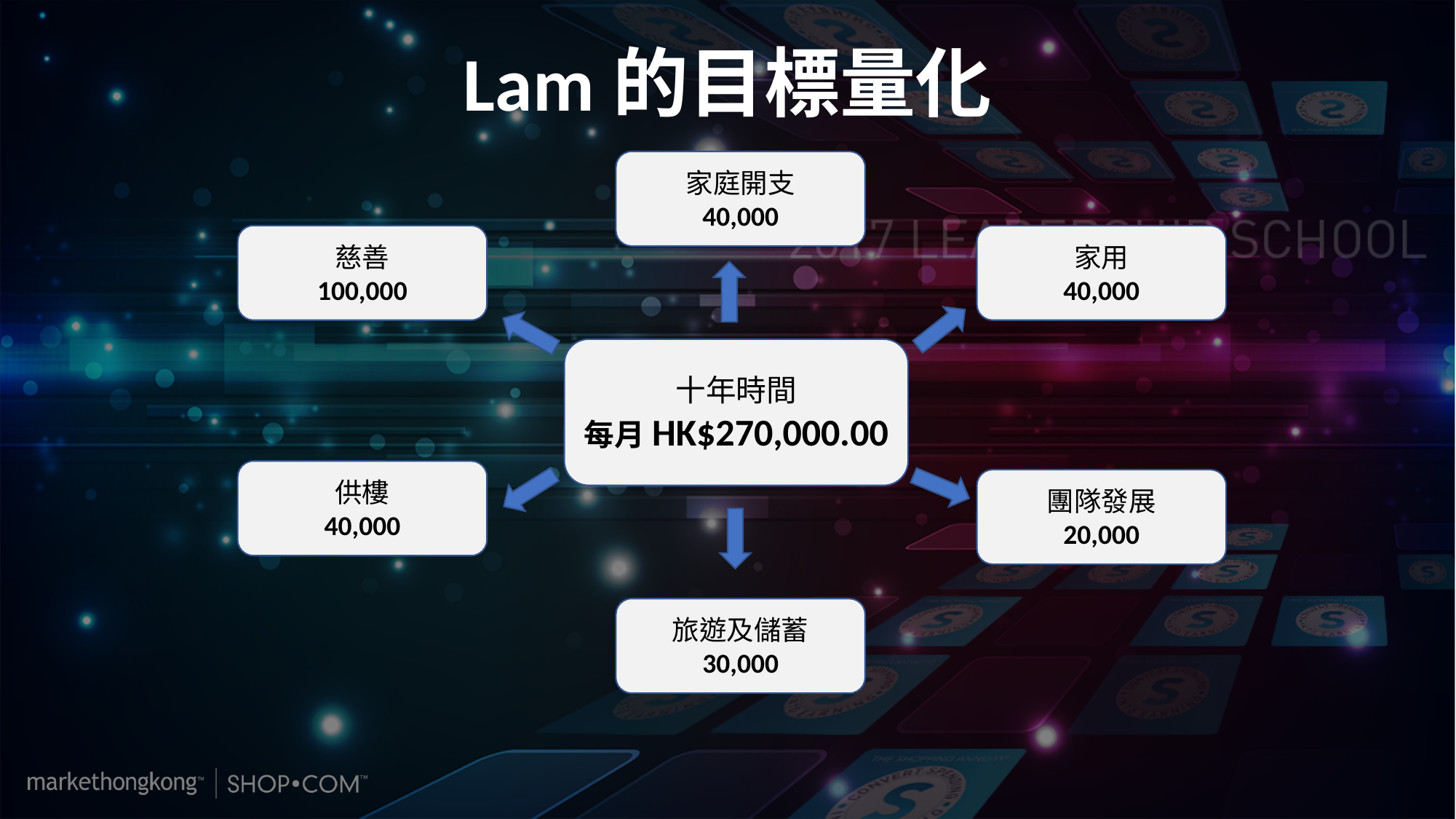

# Lam的目標量化
家庭開支
40,000
慈善
100,000
家用
40,000

十年時間
每月HK$270,000.00
供樓
40,000
團隊發展
20,000

旅遊及儲蓄
30,000